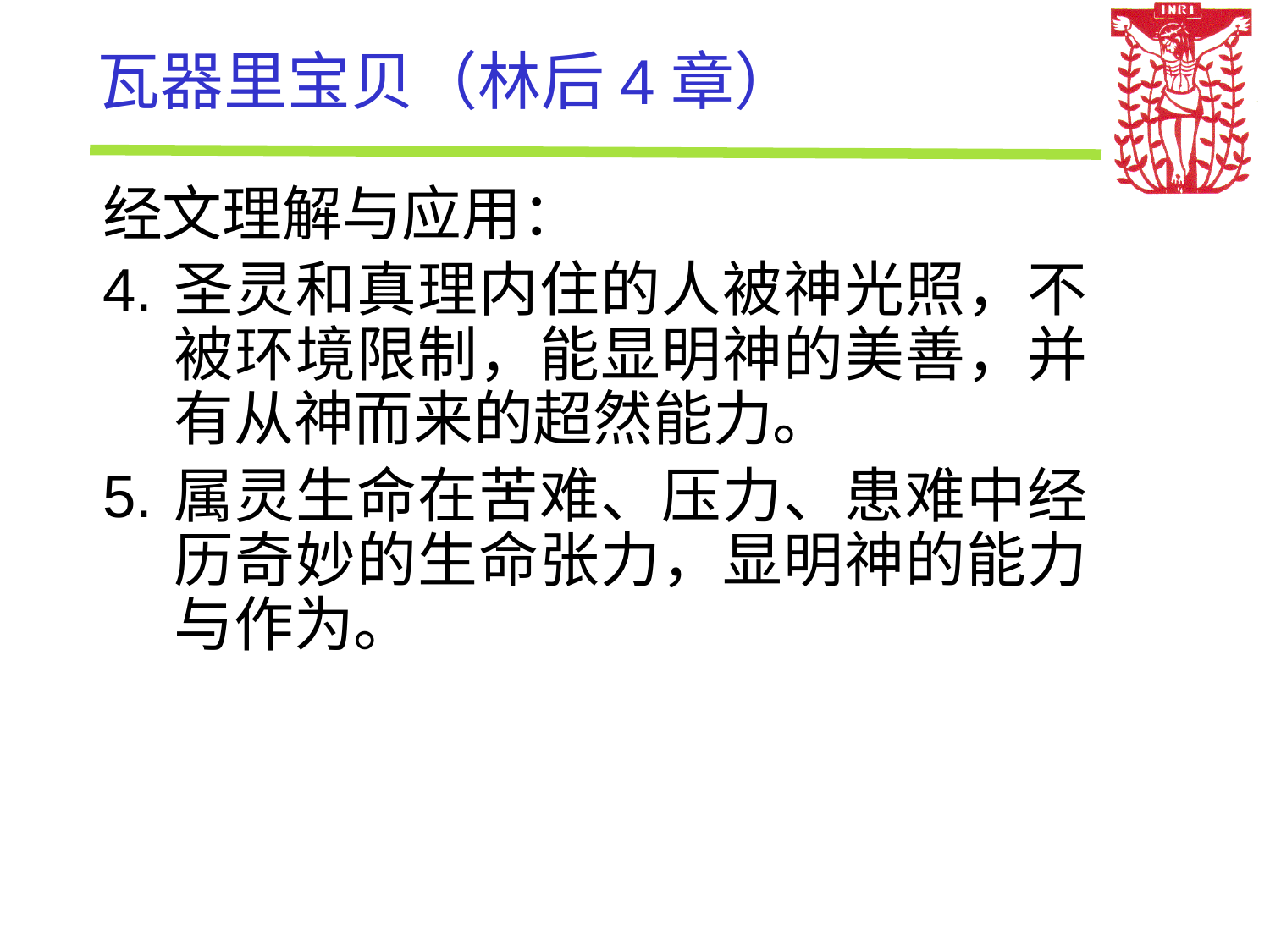

# 瓦器里宝贝（林后4章）
经文理解与应用：
圣灵和真理内住的人被神光照，不被环境限制，能显明神的美善，并有从神而来的超然能力。
属灵生命在苦难、压力、患难中经历奇妙的生命张力，显明神的能力与作为。